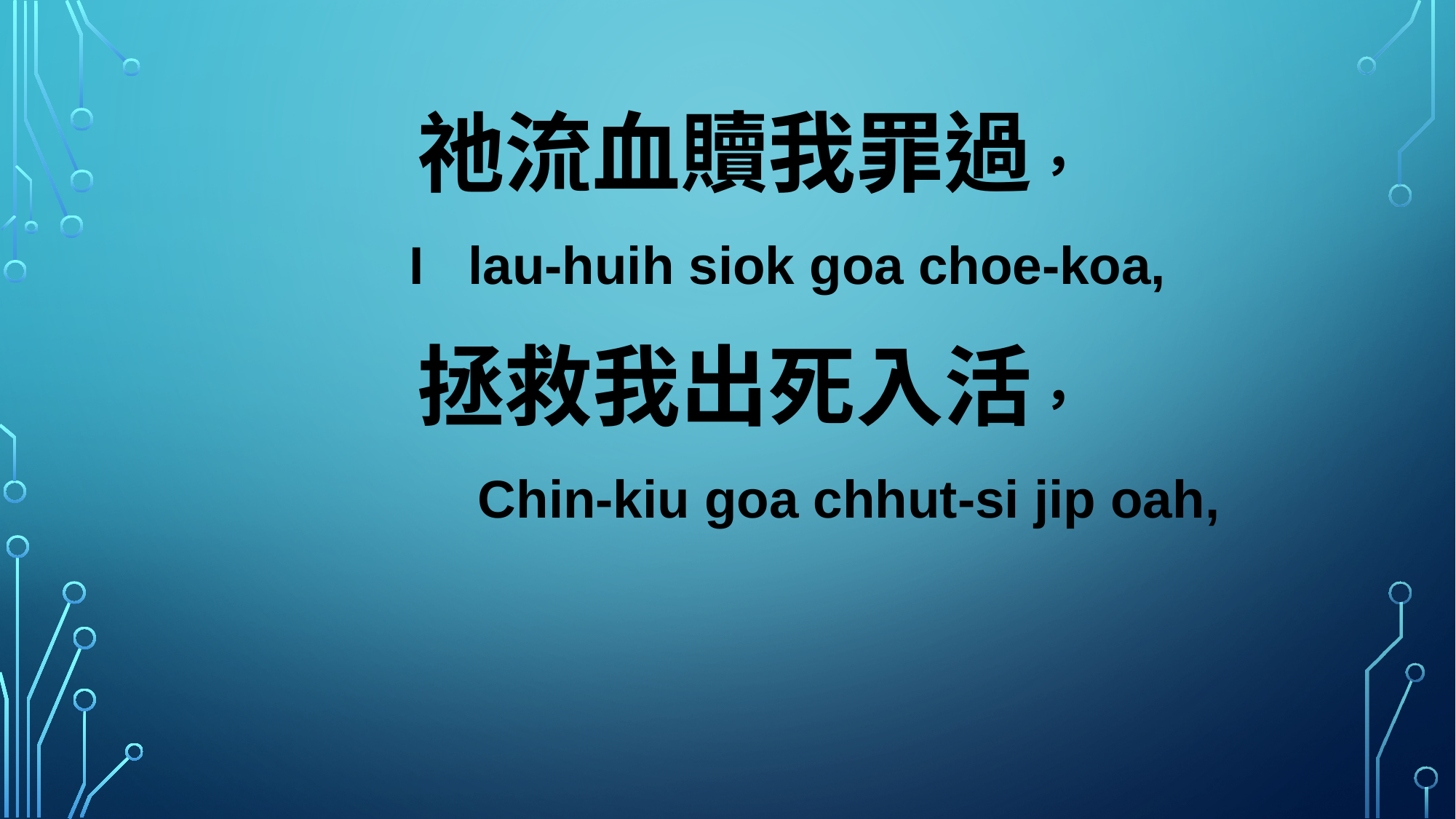

祂流血贖我罪過，
     I   lau-huih siok goa choe-koa,
拯救我出死入活，
                           Chin-kiu goa chhut-si jip oah,